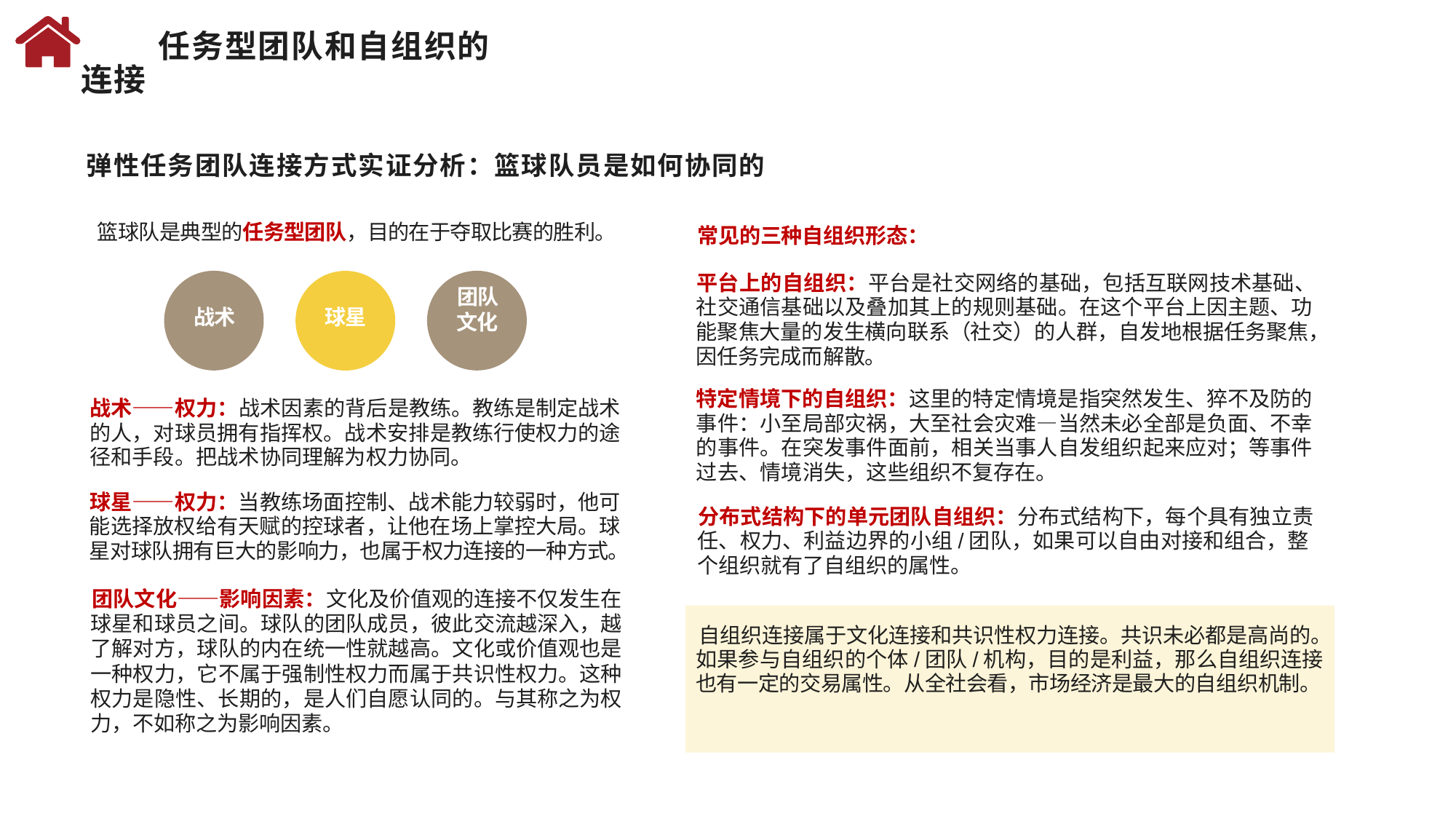

任务型团队和自组织的连接

弹性任务团队连接方式实证分析：篮球队员是如何协同的

篮球队是典型的任务型团队，目的在于夺取比赛的胜利。

常见的三种自组织形态：
平台上的自组织：平台是社交网络的基础，包括互联网技术基础、社交通信基础以及叠加其上的规则基础。在这个平台上因主题、功能聚焦大量的发生横向联系（社交）的人群，自发地根据任务聚焦，因任务完成而解散。
特定情境下的自组织：这里的特定情境是指突然发生、猝不及防的事件：小至局部灾祸，大至社会灾难—当然未必全部是负面、不幸的事件。在突发事件面前，相关当事人自发组织起来应对；等事件过去、情境消失，这些组织不复存在。

分布式结构下的单元团队自组织：分布式结构下，每个具有独立责任、权力、利益边界的小组/团队，如果可以自由对接和组合，整个组织就有了自组织的属性。

战术

团队
文化

球星

战术——权力：战术因素的背后是教练。教练是制定战术的人，对球员拥有指挥权。战术安排是教练行使权力的途径和手段。把战术协同理解为权力协同。
球星——权力：当教练场面控制、战术能力较弱时，他可能选择放权给有天赋的控球者，让他在场上掌控大局。球 星对球队拥有巨大的影响力，也属于权力连接的一种方式。

团队文化——影响因素：文化及价值观的连接不仅发生在球星和球员之间。球队的团队成员，彼此交流越深入，越了解对方，球队的内在统一性就越高。文化或价值观也是一种权力，它不属于强制性权力而属于共识性权力。这种权力是隐性、长期的，是人们自愿认同的。与其称之为权力，不如称之为影响因素。

自组织连接属于文化连接和共识性权力连接。共识未必都是高尚的。如果参与自组织的个体/团队/机构，目的是利益，那么自组织连接 也有一定的交易属性。从全社会看，市场经济是最大的自组织机制。